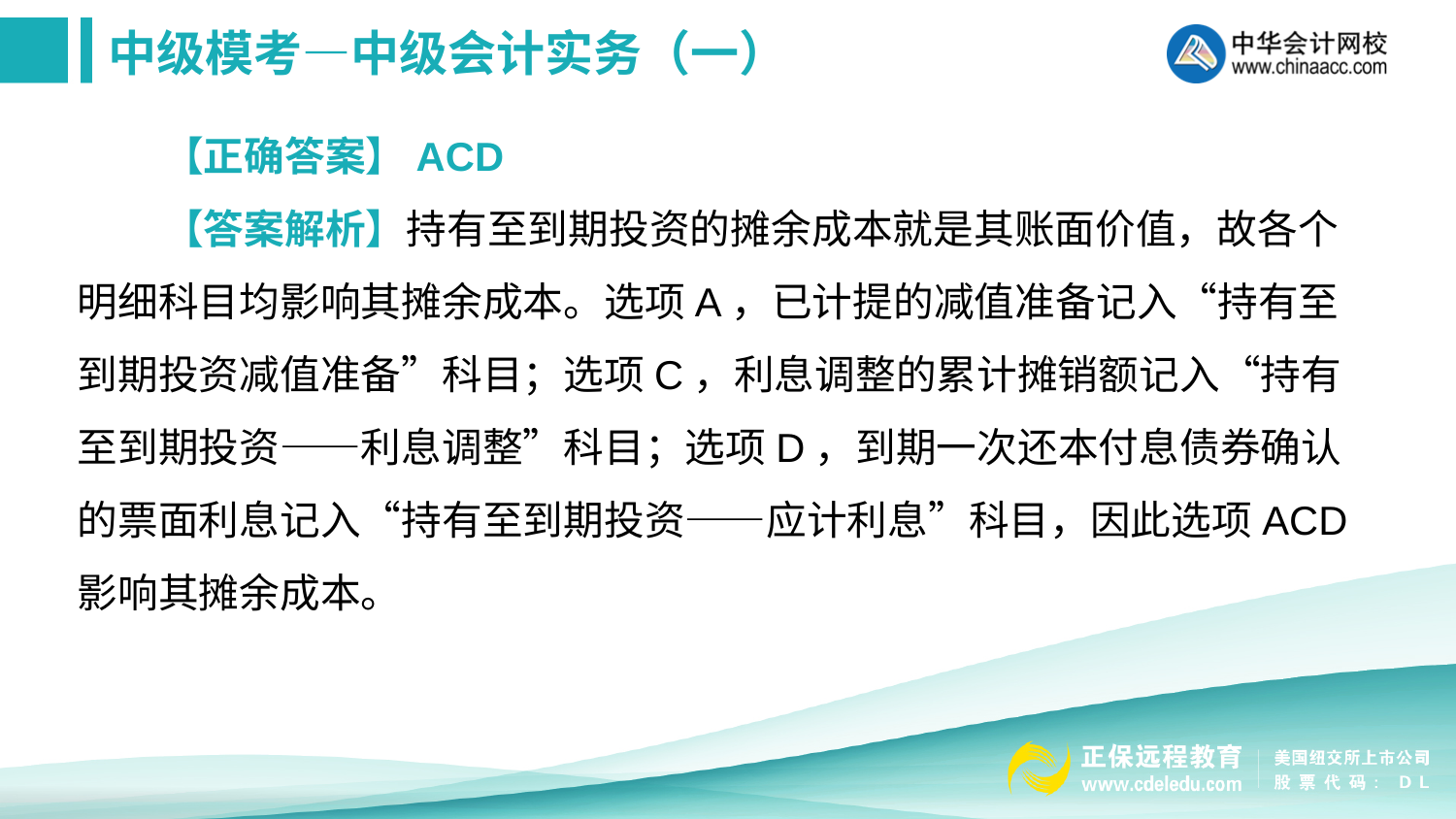

【正确答案】ACD
【答案解析】持有至到期投资的摊余成本就是其账面价值，故各个明细科目均影响其摊余成本。选项A，已计提的减值准备记入“持有至到期投资减值准备”科目；选项C，利息调整的累计摊销额记入“持有至到期投资——利息调整”科目；选项D，到期一次还本付息债券确认的票面利息记入“持有至到期投资——应计利息”科目，因此选项ACD影响其摊余成本。